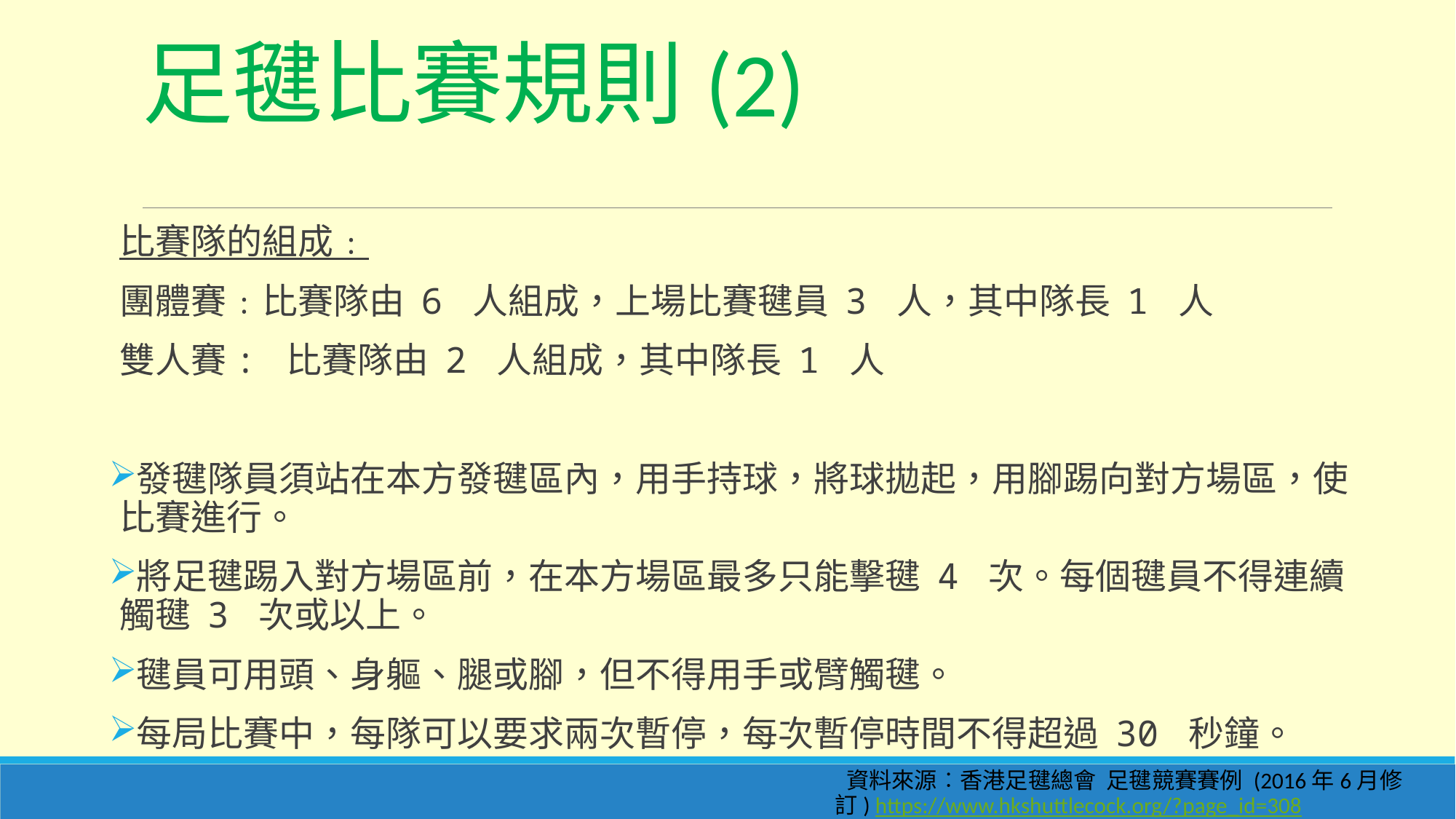

# 足毽比賽規則(2)
比賽隊的組成﹕
團體賽﹕比賽隊由 6 人組成，上場比賽毽員 3 人，其中隊長 1 人
雙人賽: 比賽隊由 2 人組成，其中隊長 1 人

發毽隊員須站在本方發毽區內，用手持球，將球拋起，用腳踢向對方場區，使比賽進行。
將足毽踢入對方場區前，在本方場區最多只能擊毽 4 次。每個毽員不得連續觸毽 3 次或以上。
毽員可用頭、身軀、腿或腳，但不得用手或臂觸毽。
每局比賽中，每隊可以要求兩次暫停，每次暫停時間不得超過 30 秒鐘。
 資料來源︰香港足毽總會  足毽競賽賽例 (2016年6月修訂) https://www.hkshuttlecock.org/?page_id=308